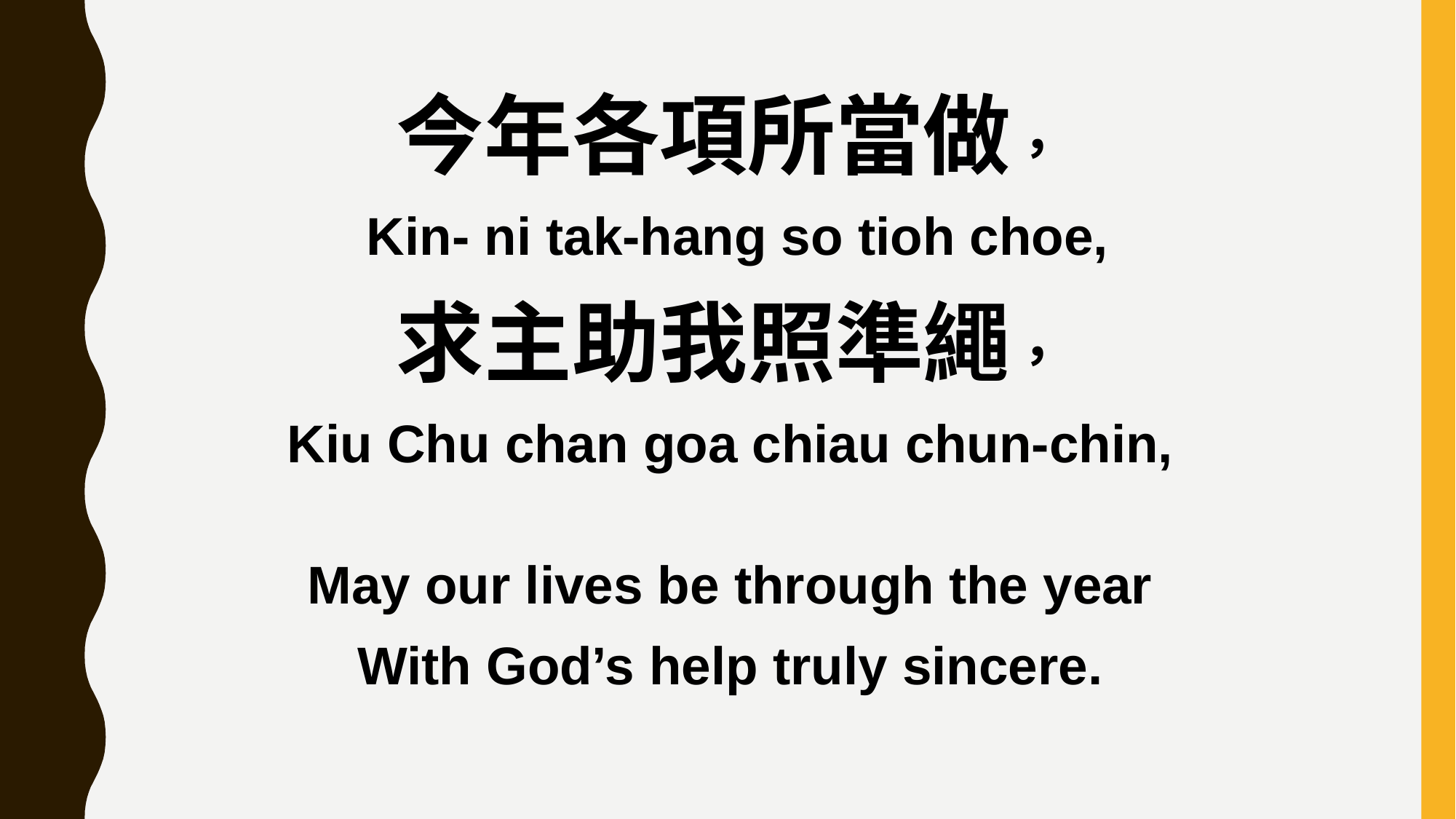

今年各項所當做，
 Kin- ni tak-hang so tioh choe,
求主助我照準繩，
Kiu Chu chan goa chiau chun-chin,

May our lives be through the year
With God’s help truly sincere.